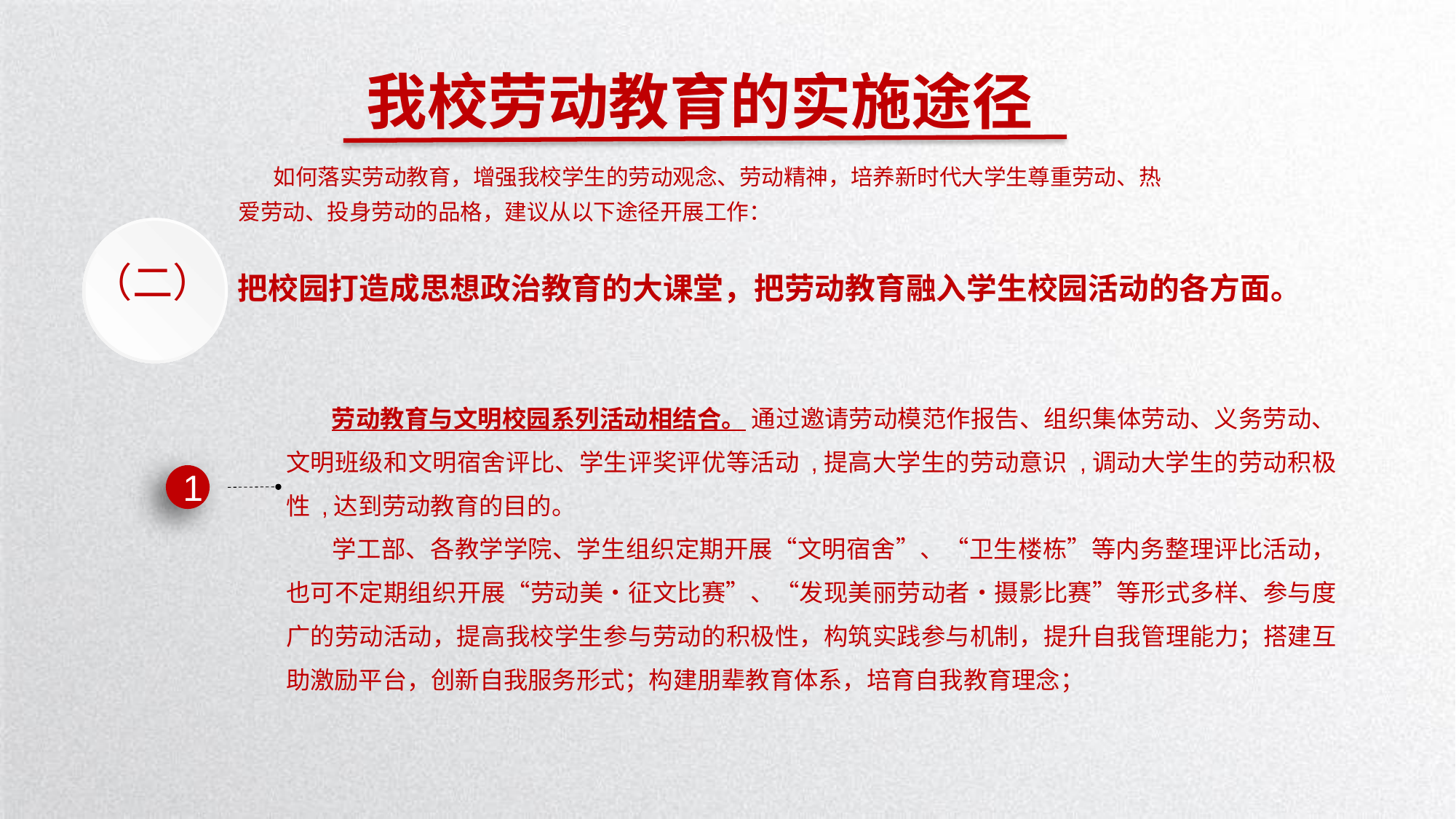

我校劳动教育的实施途径
      如何落实劳动教育，增强我校学生的劳动观念、劳动精神，培养新时代大学生尊重劳动、热爱劳动、投身劳动的品格，建议从以下途径开展工作：

（二）
把校园打造成思想政治教育的大课堂，把劳动教育融入学生校园活动的各方面。
       劳动教育与文明校园系列活动相结合。 通过邀请劳动模范作报告、组织集体劳动、义务劳动、文明班级和文明宿舍评比、学生评奖评优等活动 ,提高大学生的劳动意识 ,调动大学生的劳动积极性 ,达到劳动教育的目的。
       学工部、各教学学院、学生组织定期开展“文明宿舍”、“卫生楼栋”等内务整理评比活动，也可不定期组织开展“劳动美•征文比赛”、“发现美丽劳动者•摄影比赛”等形式多样、参与度广的劳动活动，提高我校学生参与劳动的积极性，构筑实践参与机制，提升自我管理能力；搭建互助激励平台，创新自我服务形式；构建朋辈教育体系，培育自我教育理念；
1